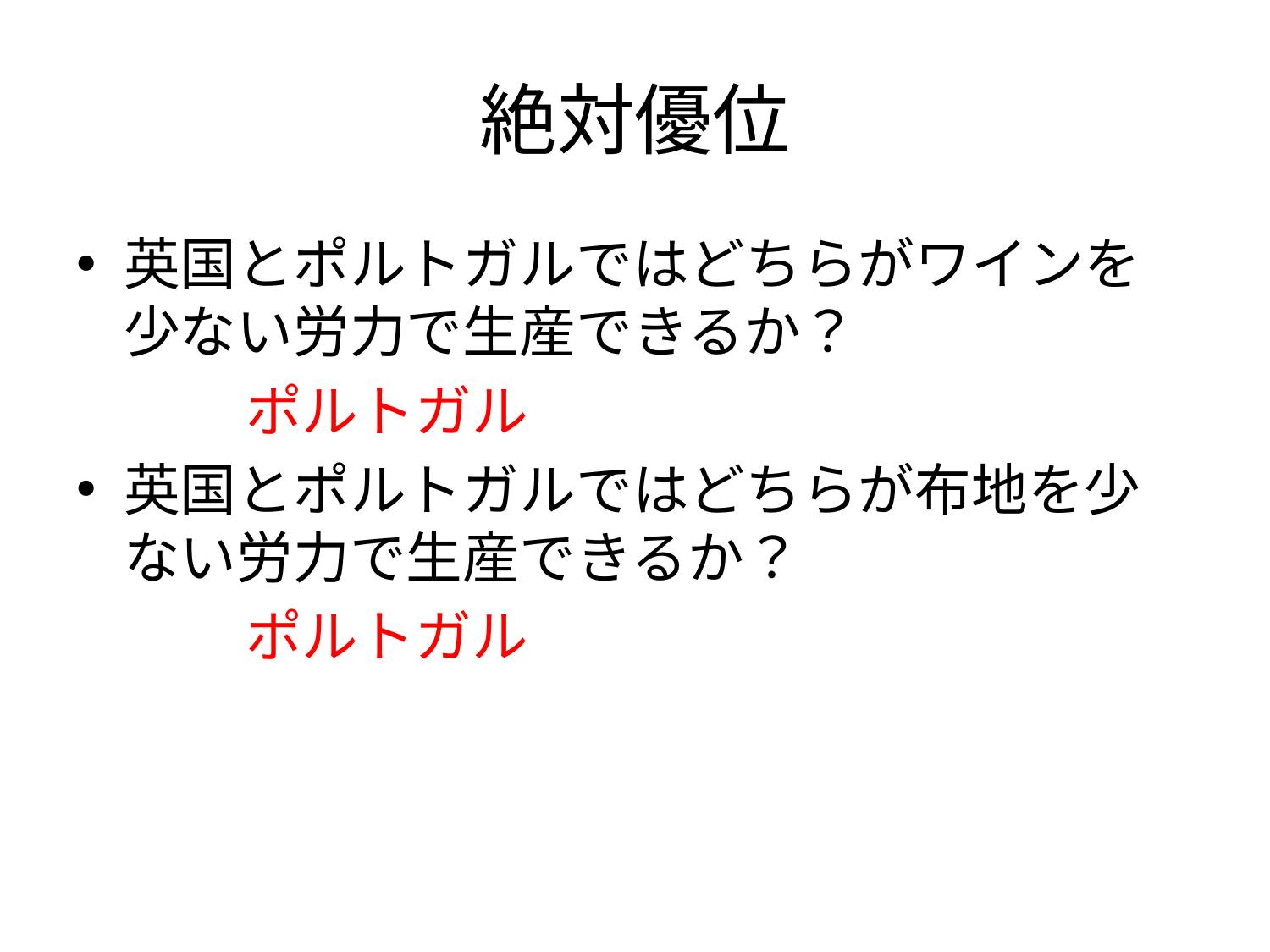

# 絶対優位
英国とポルトガルではどちらがワインを少ない労力で生産できるか？
　　　ポルトガル
英国とポルトガルではどちらが布地を少ない労力で生産できるか？
　　　ポルトガル